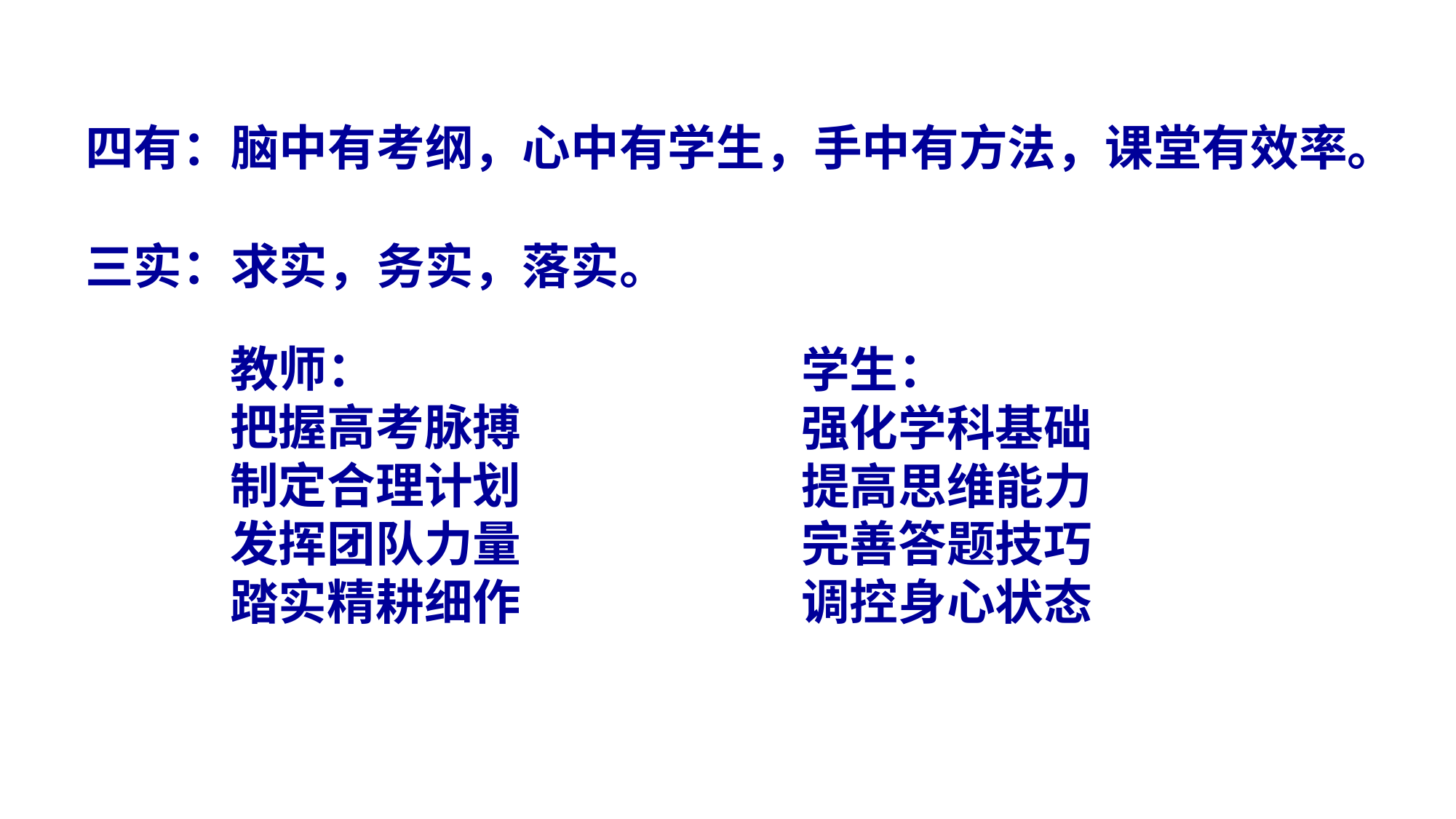

四有：脑中有考纲，心中有学生，手中有方法，课堂有效率。
三实：求实，务实，落实。
教师：
把握高考脉搏
制定合理计划
发挥团队力量
踏实精耕细作
学生：
强化学科基础
提高思维能力
完善答题技巧
调控身心状态